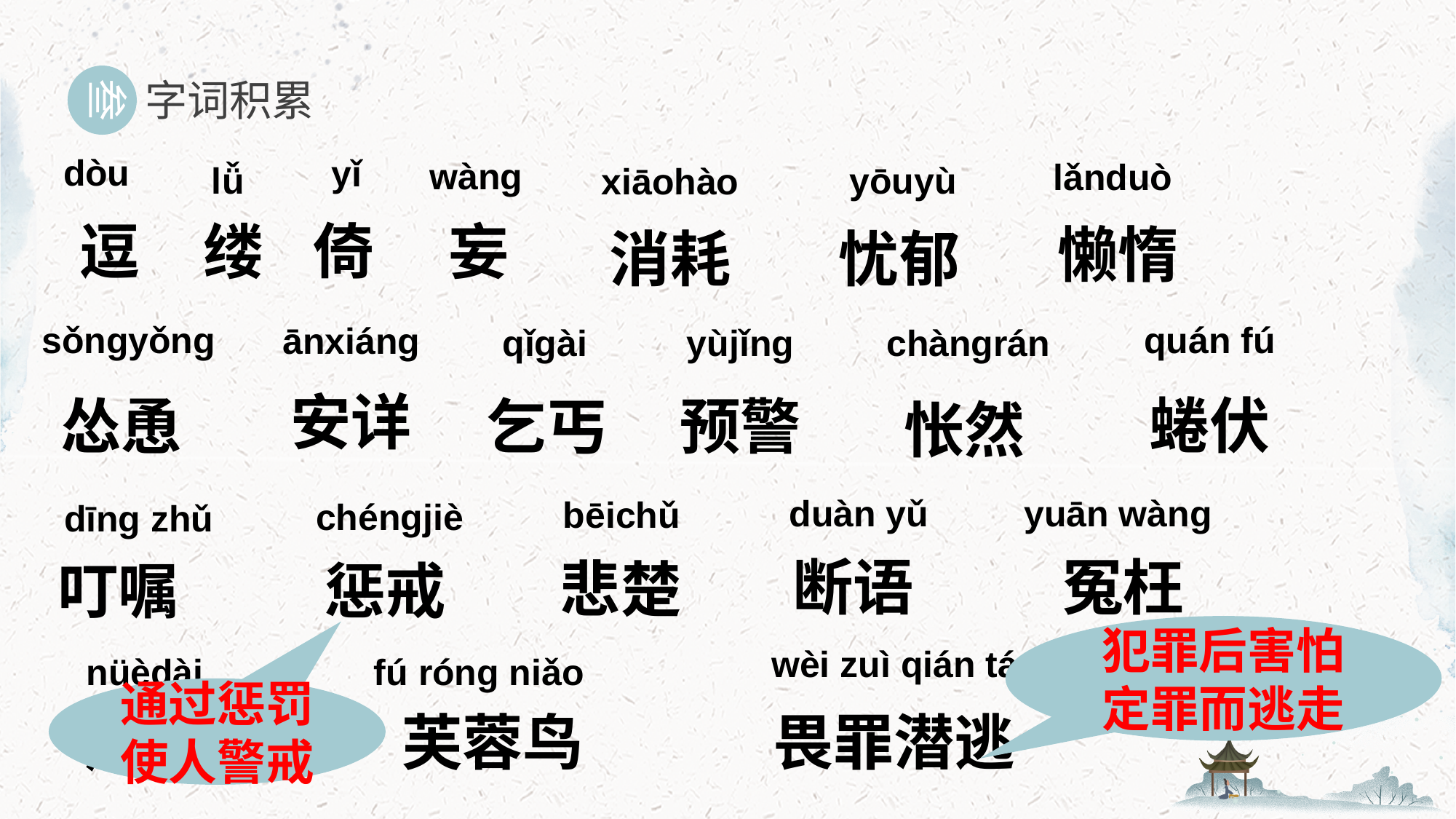

叁

字词积累
dòu
yǐ
wàng
lǎnduò
lǚ
yōuyù
xiāohào
倚
逗
缕
妄
懒惰
消耗
忧郁
quán fú
sǒngyǒng
ānxiáng
qǐgài
yùjǐng
chàngrán
安详
蜷伏
怂恿
乞丐
预警
怅然
yuān wàng
duàn yǔ
bēichǔ
chéngjiè
dīng zhǔ
断语
冤枉
悲楚
叮嘱
惩戒
犯罪后害怕定罪而逃走
wèi zuì qián táo
fú róng niǎo
nüèdài
通过惩罚使人警戒
畏罪潜逃
芙蓉鸟
虐待